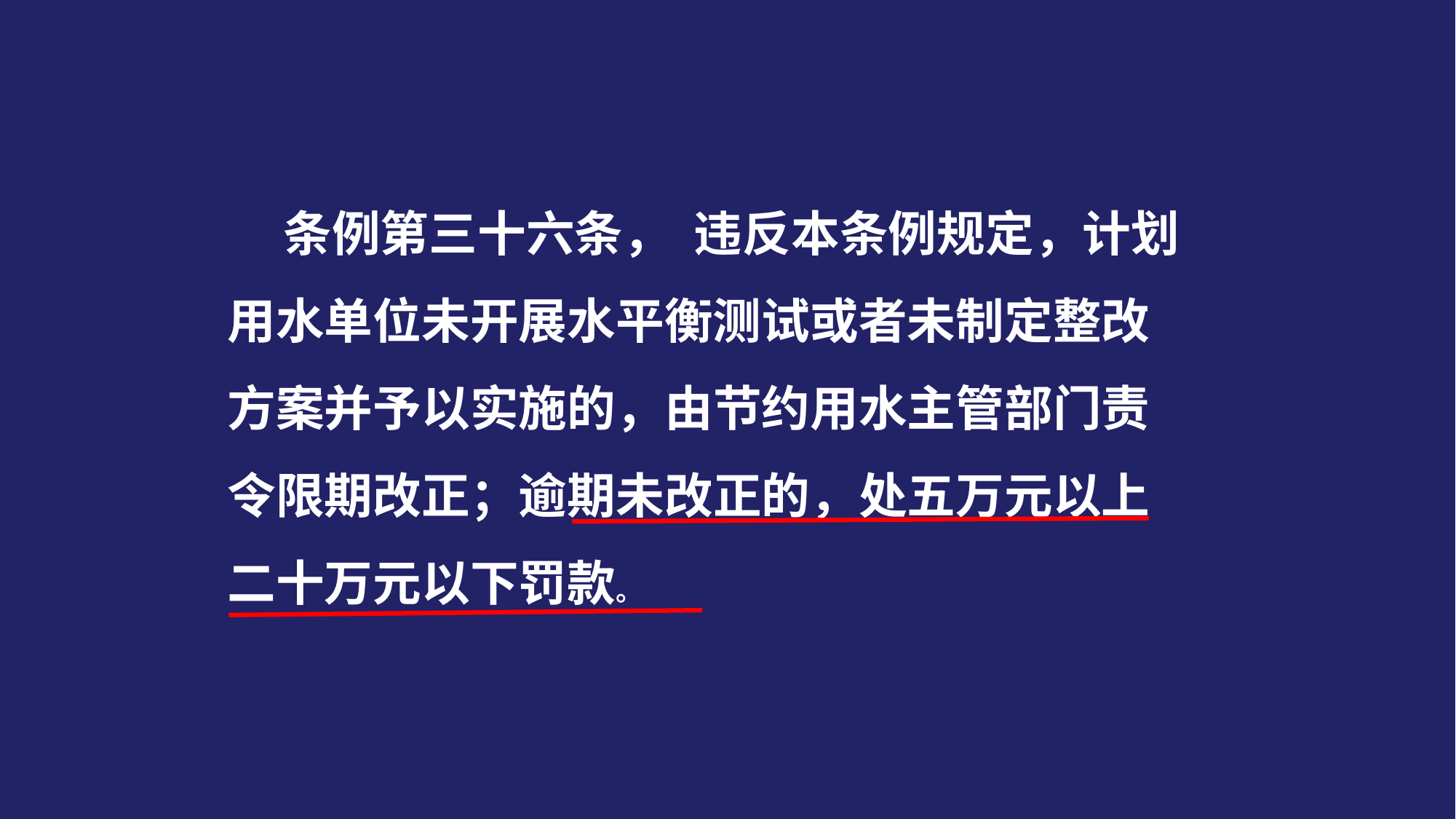

条例第三十六条，  违反本条例规定，计划用水单位未开展水平衡测试或者未制定整改方案并予以实施的，由节约用水主管部门责令限期改正；逾期未改正的，处五万元以上二十万元以下罚款。